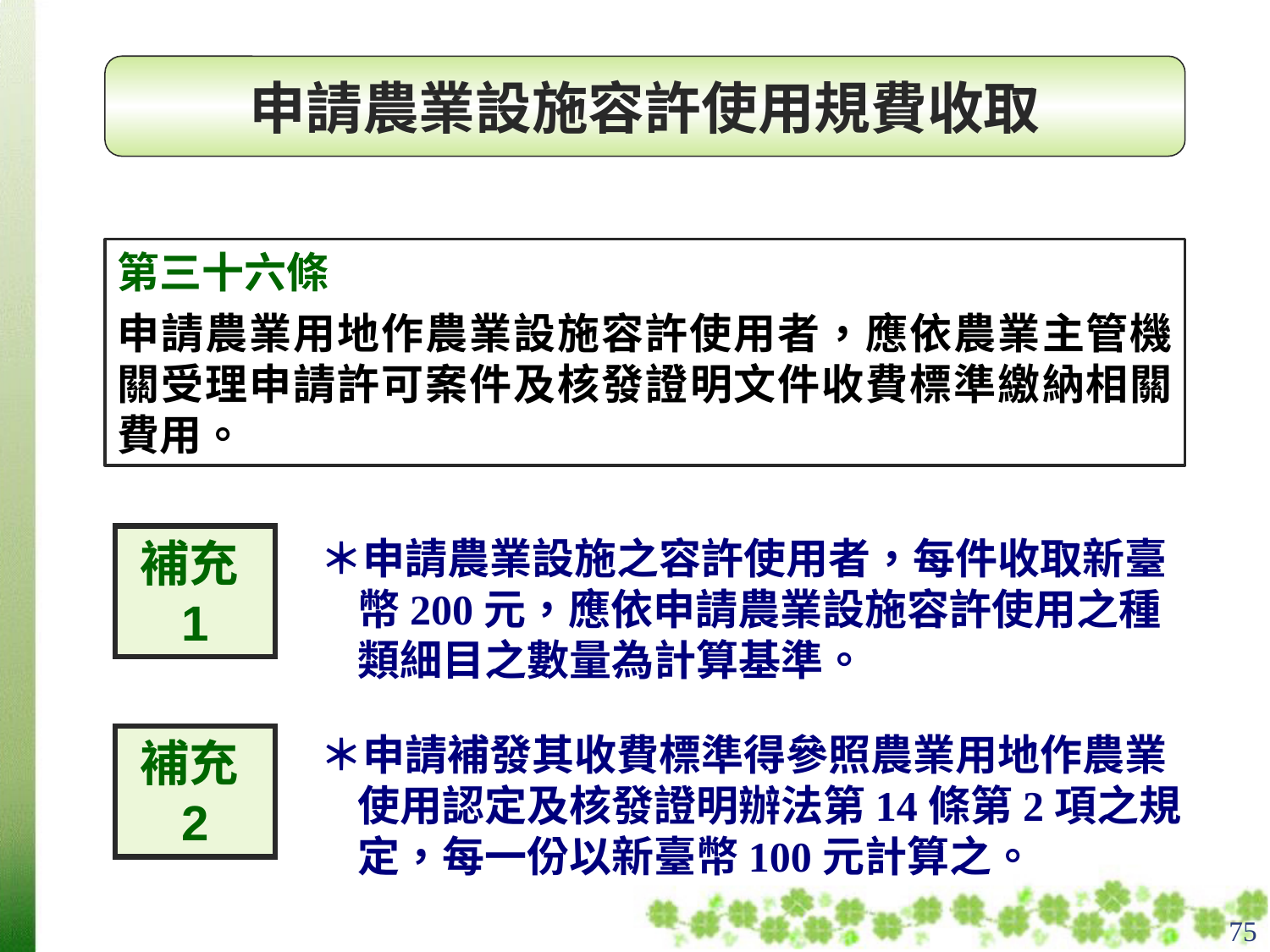

申請農業設施容許使用規費收取
第三十六條
申請農業用地作農業設施容許使用者，應依農業主管機關受理申請許可案件及核發證明文件收費標準繳納相關費用。
補充1
＊申請農業設施之容許使用者，每件收取新臺幣200元，應依申請農業設施容許使用之種類細目之數量為計算基準。
＊申請補發其收費標準得參照農業用地作農業使用認定及核發證明辦法第14條第2項之規定，每一份以新臺幣100元計算之。
補充2
75